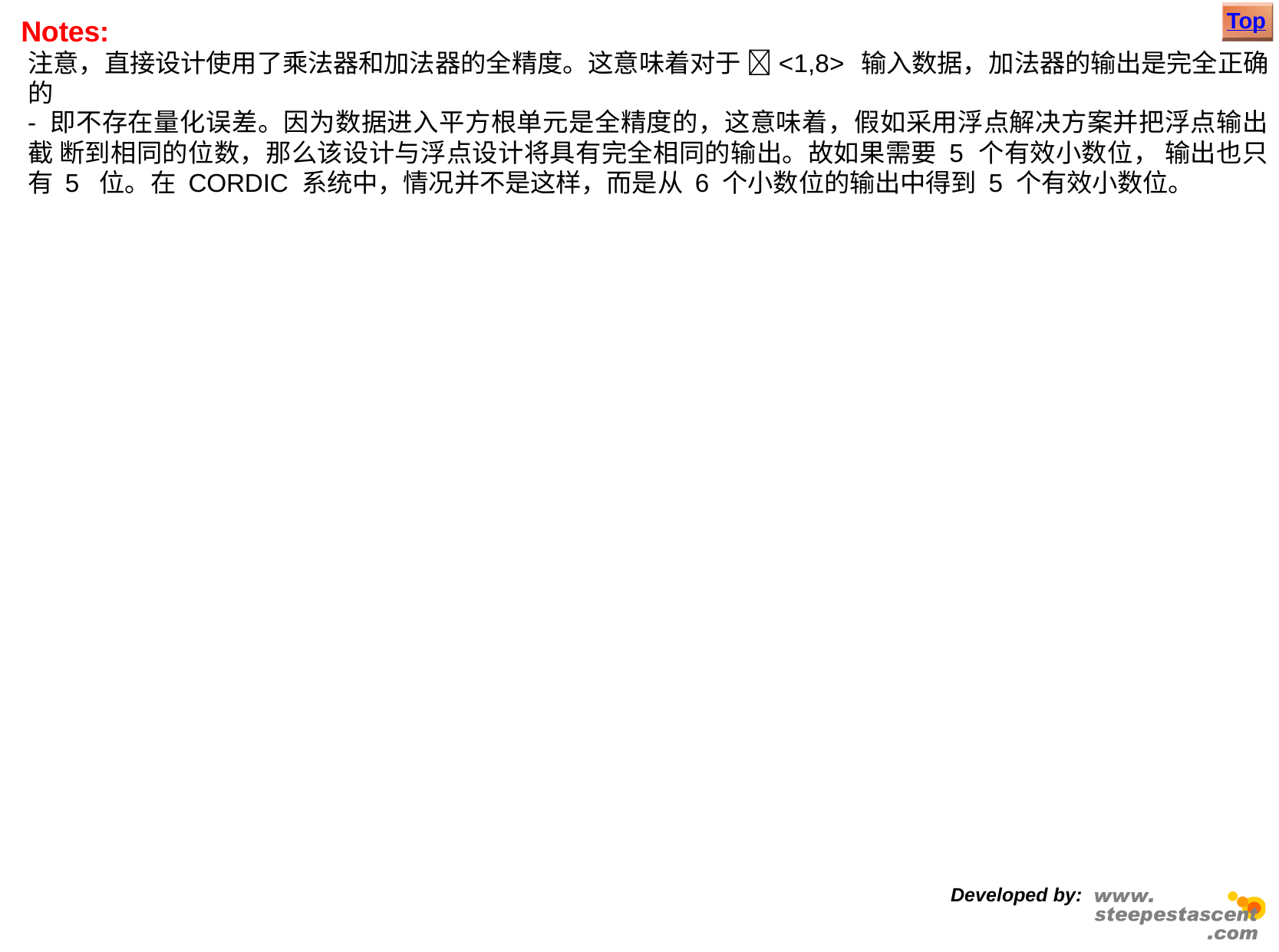

Top
# Notes:
注意，直接设计使用了乘法器和加法器的全精度。这意味着对于 ±<1,8> 输入数据，加法器的输出是完全正确的
- 即不存在量化误差。因为数据进入平方根单元是全精度的，这意味着，假如采用浮点解决方案并把浮点输出截 断到相同的位数，那么该设计与浮点设计将具有完全相同的输出。故如果需要 5 个有效小数位， 输出也只有 5  位。在 CORDIC 系统中，情况并不是这样，而是从 6 个小数位的输出中得到 5 个有效小数位。
Developed by: